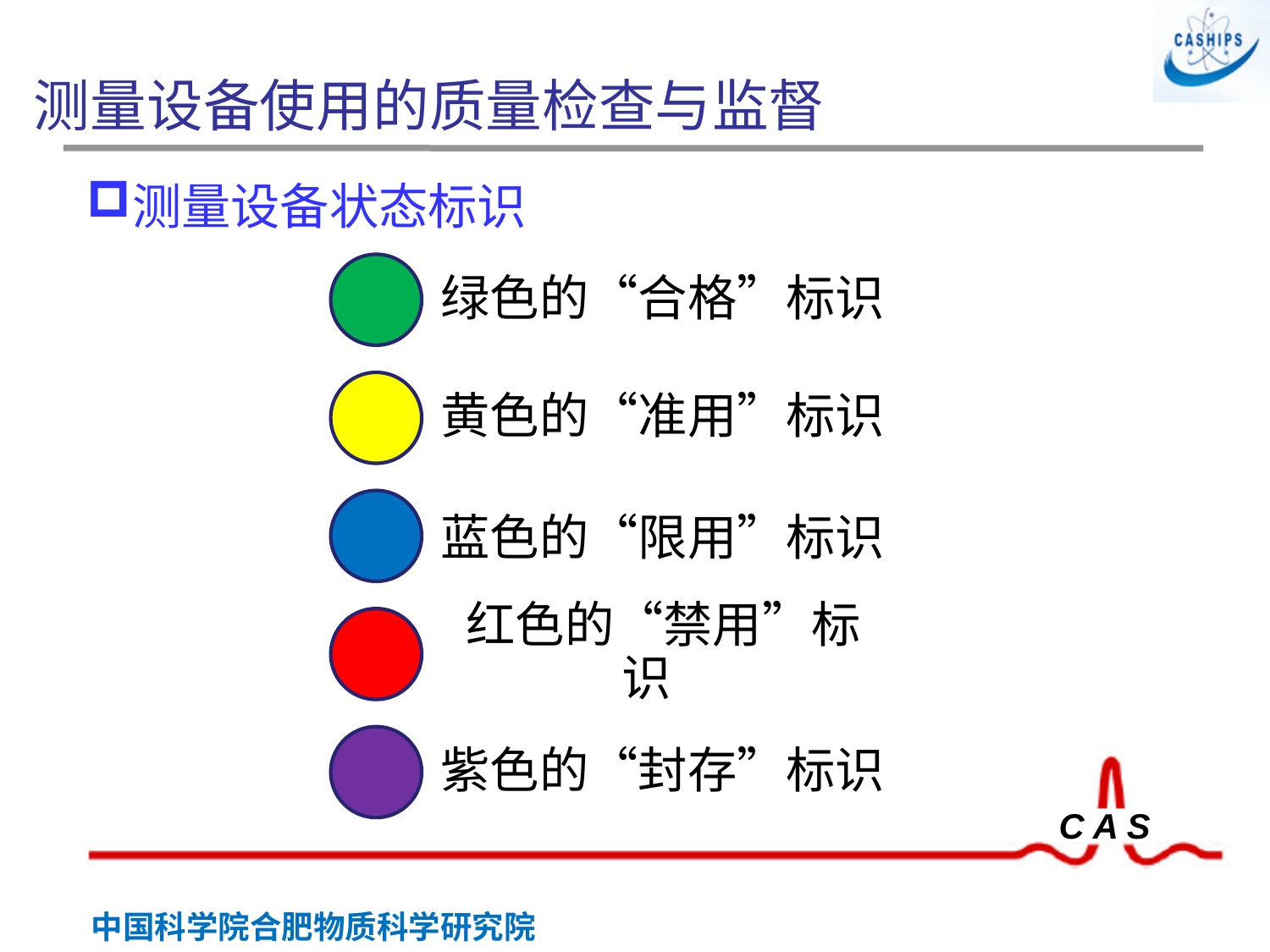

# 测量设备使用的质量检查与监督
测量设备状态标识

绿色的“合格”标识
黄色的“准用”标识
蓝色的“限用”标识
  红色的“禁用”标识
紫色的“封存”标识
钢印章
封印章